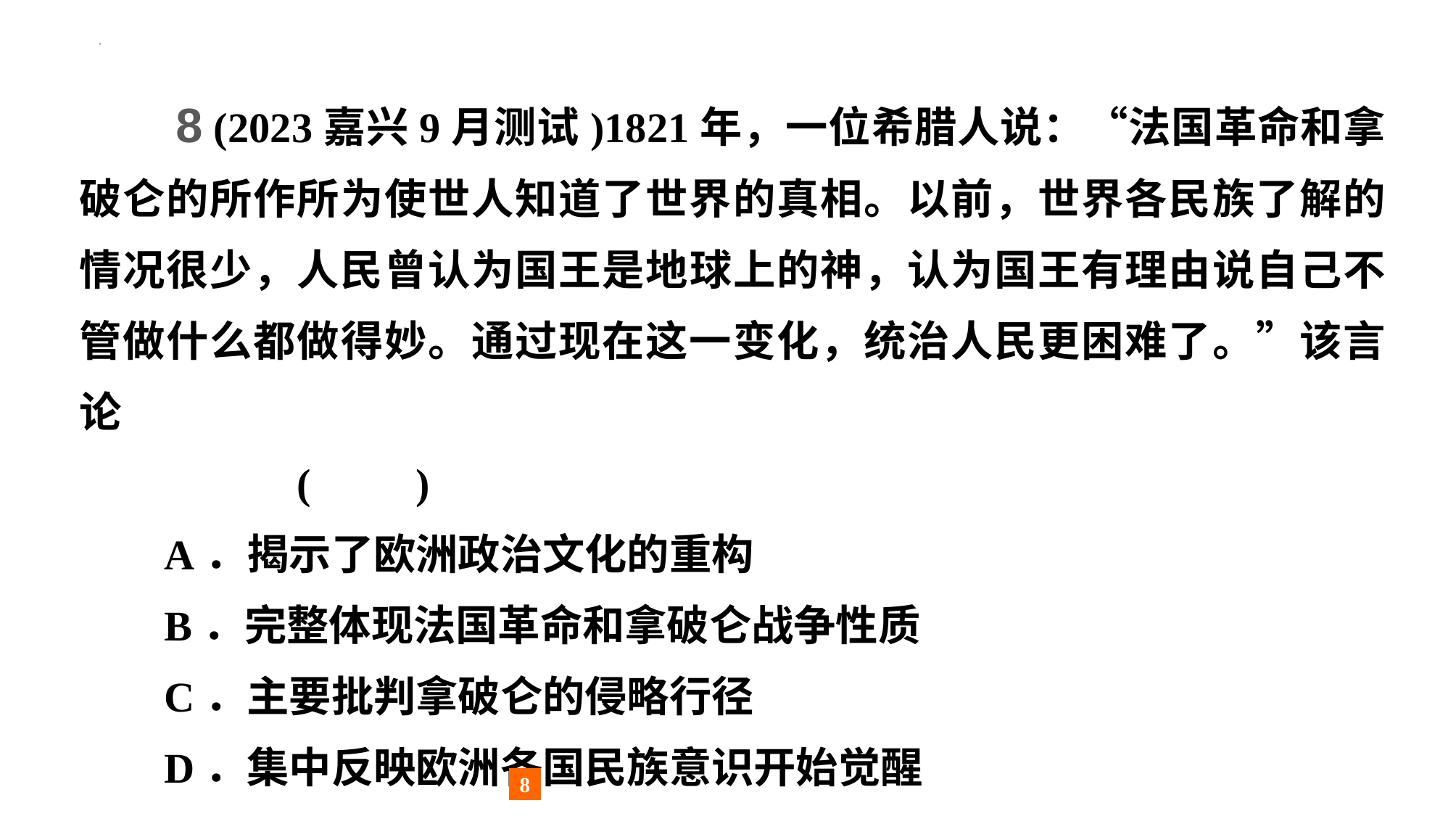

8 (2023嘉兴9月测试)1821年，一位希腊人说：“法国革命和拿破仑的所作所为使世人知道了世界的真相。以前，世界各民族了解的情况很少，人民曾认为国王是地球上的神，认为国王有理由说自己不管做什么都做得妙。通过现在这一变化，统治人民更困难了。”该言论
		(　　)
A．揭示了欧洲政治文化的重构
B．完整体现法国革命和拿破仑战争性质
C．主要批判拿破仑的侵略行径
D．集中反映欧洲各国民族意识开始觉醒
8